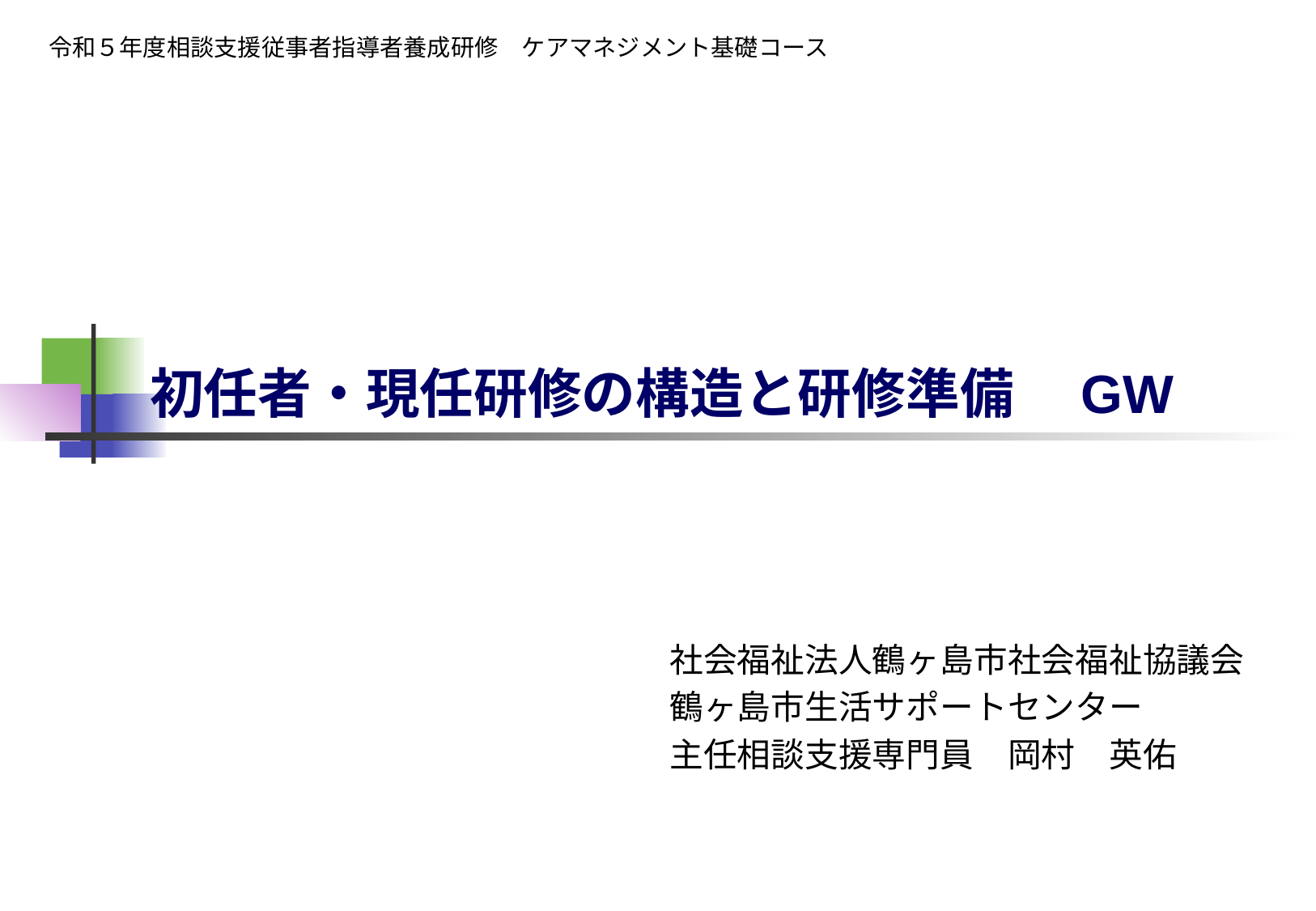

令和５年度相談支援従事者指導者養成研修　ケアマネジメント基礎コース
# 初任者・現任研修の構造と研修準備　GW
社会福祉法人鶴ヶ島市社会福祉協議会
鶴ヶ島市生活サポートセンター
主任相談支援専門員　岡村　英佑